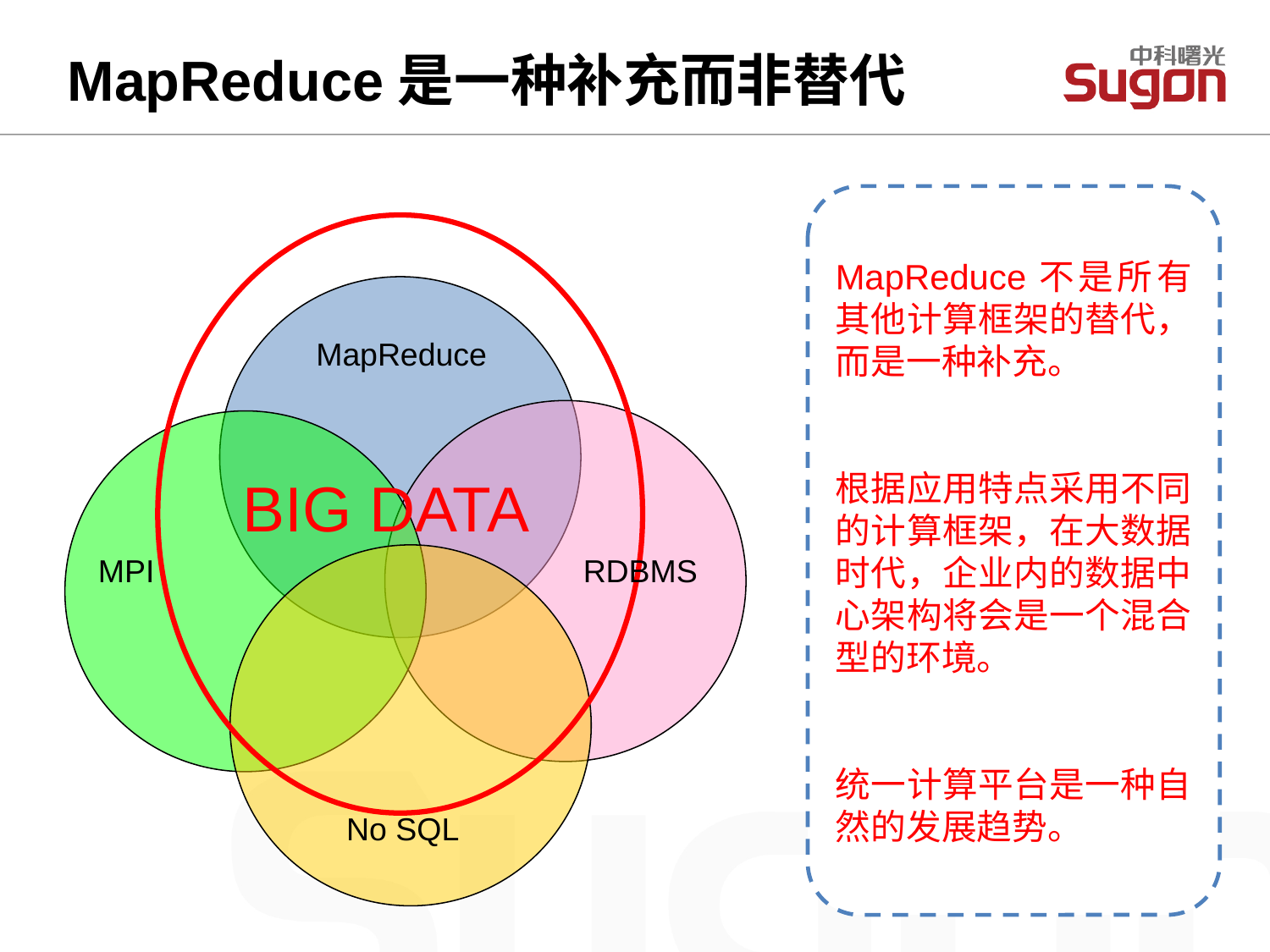

MapReduce是一种补充而非替代
MapReduce不是所有其他计算框架的替代，而是一种补充。

根据应用特点采用不同的计算框架，在大数据时代，企业内的数据中心架构将会是一个混合型的环境。

统一计算平台是一种自然的发展趋势。

MapReduce

BIG DATA
MPI

RDBMS
No SQL